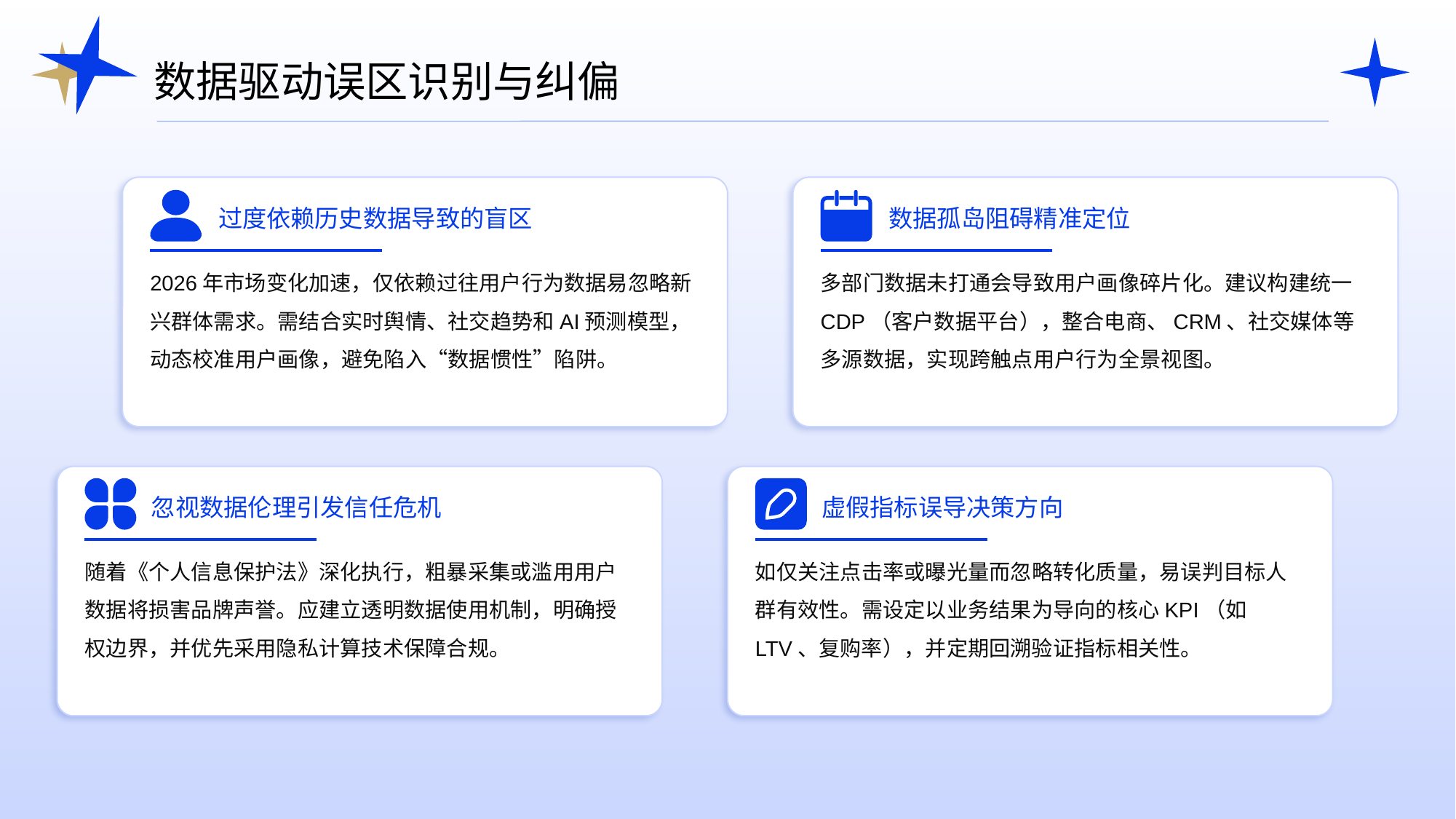

数据驱动误区识别与纠偏

过度依赖历史数据导致的盲区
数据孤岛阻碍精准定位

2026年市场变化加速，仅依赖过往用户行为数据易忽略新兴群体需求。需结合实时舆情、社交趋势和AI预测模型，动态校准用户画像，避免陷入“数据惯性”陷阱。
多部门数据未打通会导致用户画像碎片化。建议构建统一CDP（客户数据平台），整合电商、CRM、社交媒体等多源数据，实现跨触点用户行为全景视图。

忽视数据伦理引发信任危机
虚假指标误导决策方向

随着《个人信息保护法》深化执行，粗暴采集或滥用用户数据将损害品牌声誉。应建立透明数据使用机制，明确授权边界，并优先采用隐私计算技术保障合规。
如仅关注点击率或曝光量而忽略转化质量，易误判目标人群有效性。需设定以业务结果为导向的核心KPI（如LTV、复购率），并定期回溯验证指标相关性。